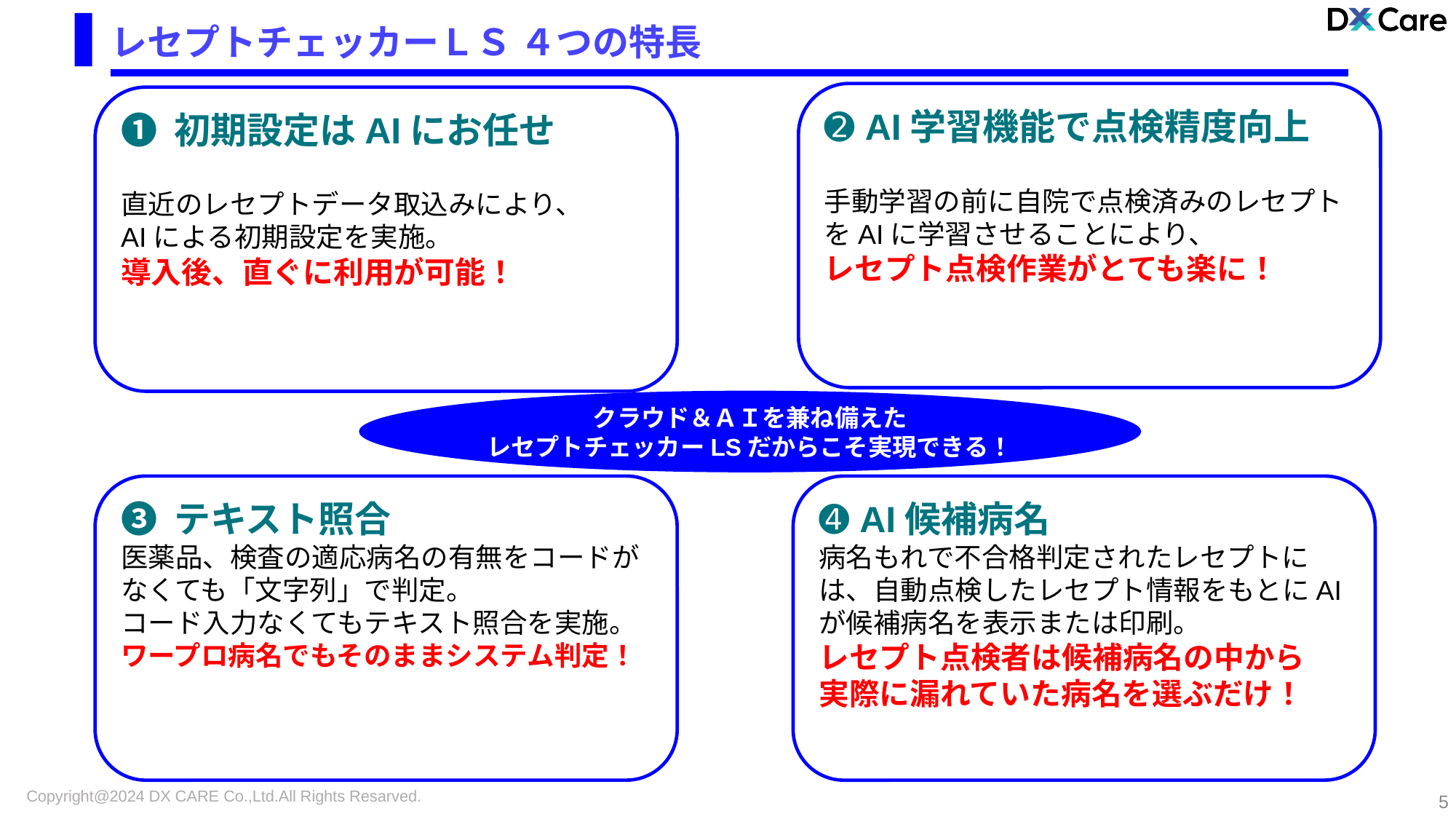

レセプトチェッカーＬＳ ４つの特長
➋ AI学習機能で点検精度向上
手動学習の前に自院で点検済みのレセプトをAIに学習させることにより、
レセプト点検作業がとても楽に！
➊ 初期設定はAIにお任せ
直近のレセプトデータ取込みにより、
AIによる初期設定を実施。
導入後、直ぐに利用が可能！
クラウド＆ＡＩを兼ね備えた
レセプトチェッカーLSだからこそ実現できる！
➌ テキスト照合
医薬品、検査の適応病名の有無をコードがなくても「文字列」で判定。
コード入力なくてもテキスト照合を実施。ワープロ病名でもそのままシステム判定！
➍ AI候補病名
病名もれで不合格判定されたレセプトには、自動点検したレセプト情報をもとにAIが候補病名を表示または印刷。
レセプト点検者は候補病名の中から
実際に漏れていた病名を選ぶだけ！
5